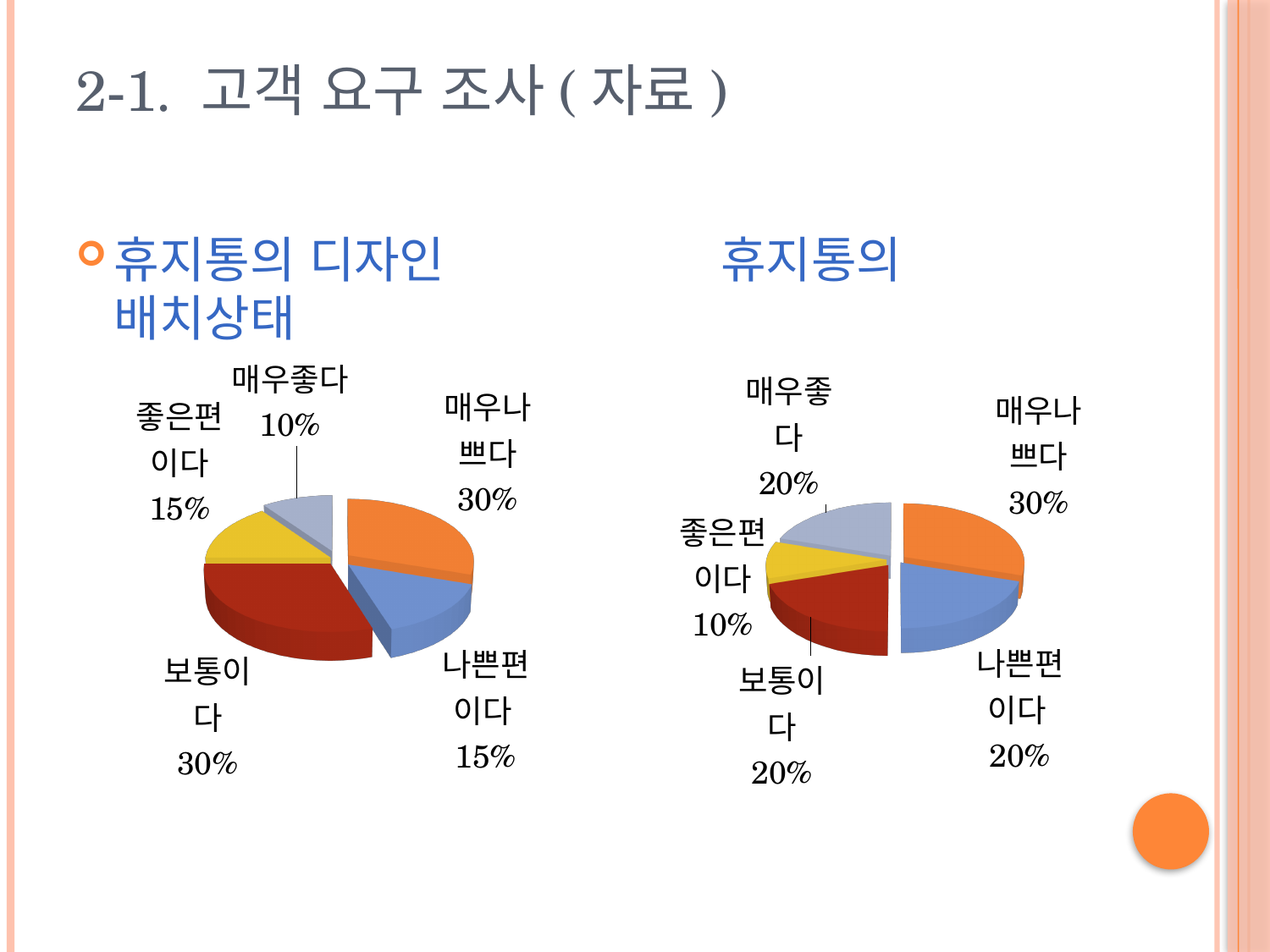

# 2-1. 고객 요구 조사(자료)
휴지통의 디자인                    휴지통의 배치상태

[unsupported chart]

[unsupported chart]